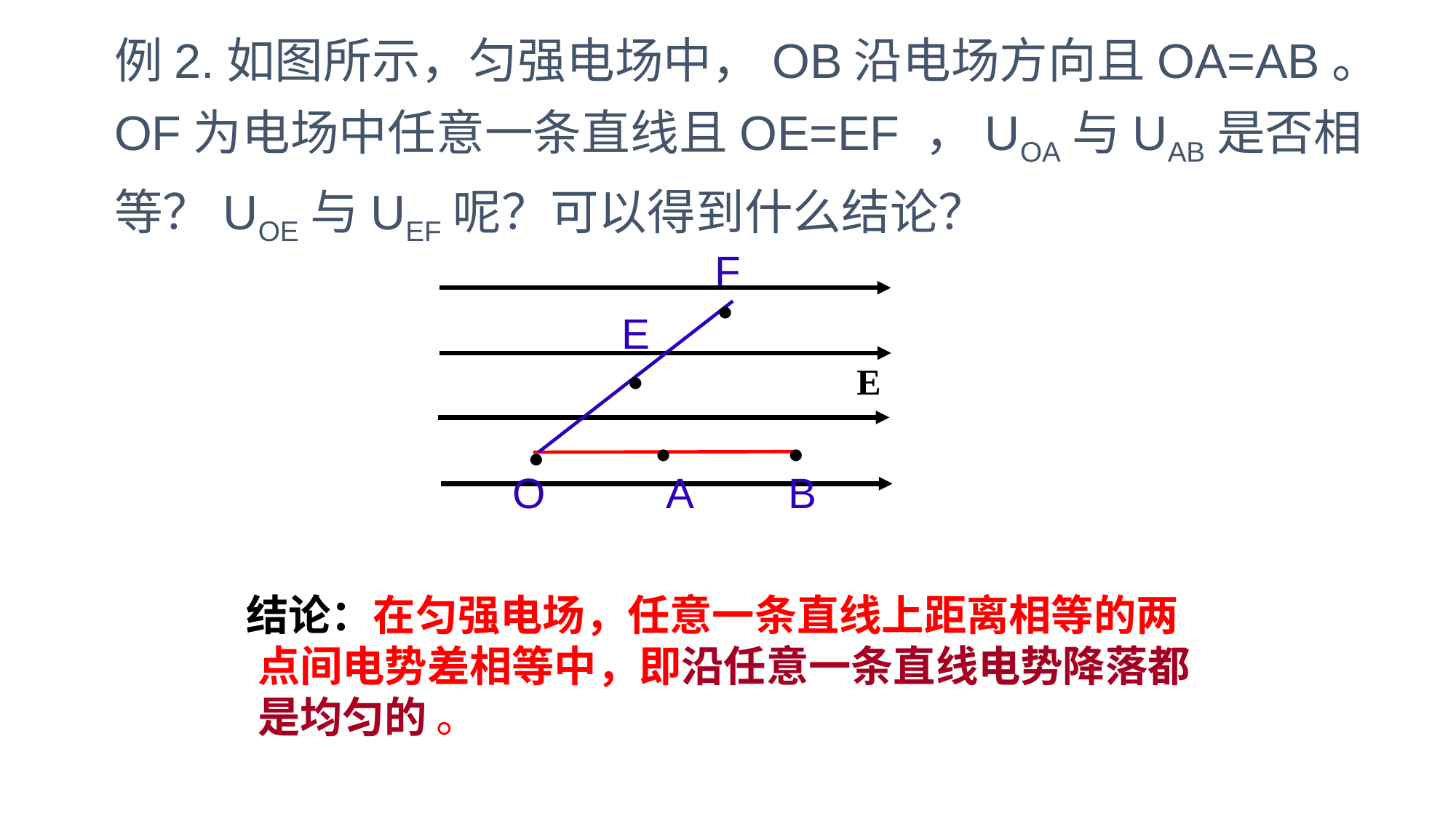

# 例2.如图所示，匀强电场中，OB沿电场方向且OA=AB。OF为电场中任意一条直线且OE=EF ，UOA与UAB是否相等？UOE与UEF呢？可以得到什么结论？
F
E
●
E
●
●
●
●
O
A
B
  结论：在匀强电场，任意一条直线上距离相等的两点间电势差相等中，即沿任意一条直线电势降落都是均匀的 。